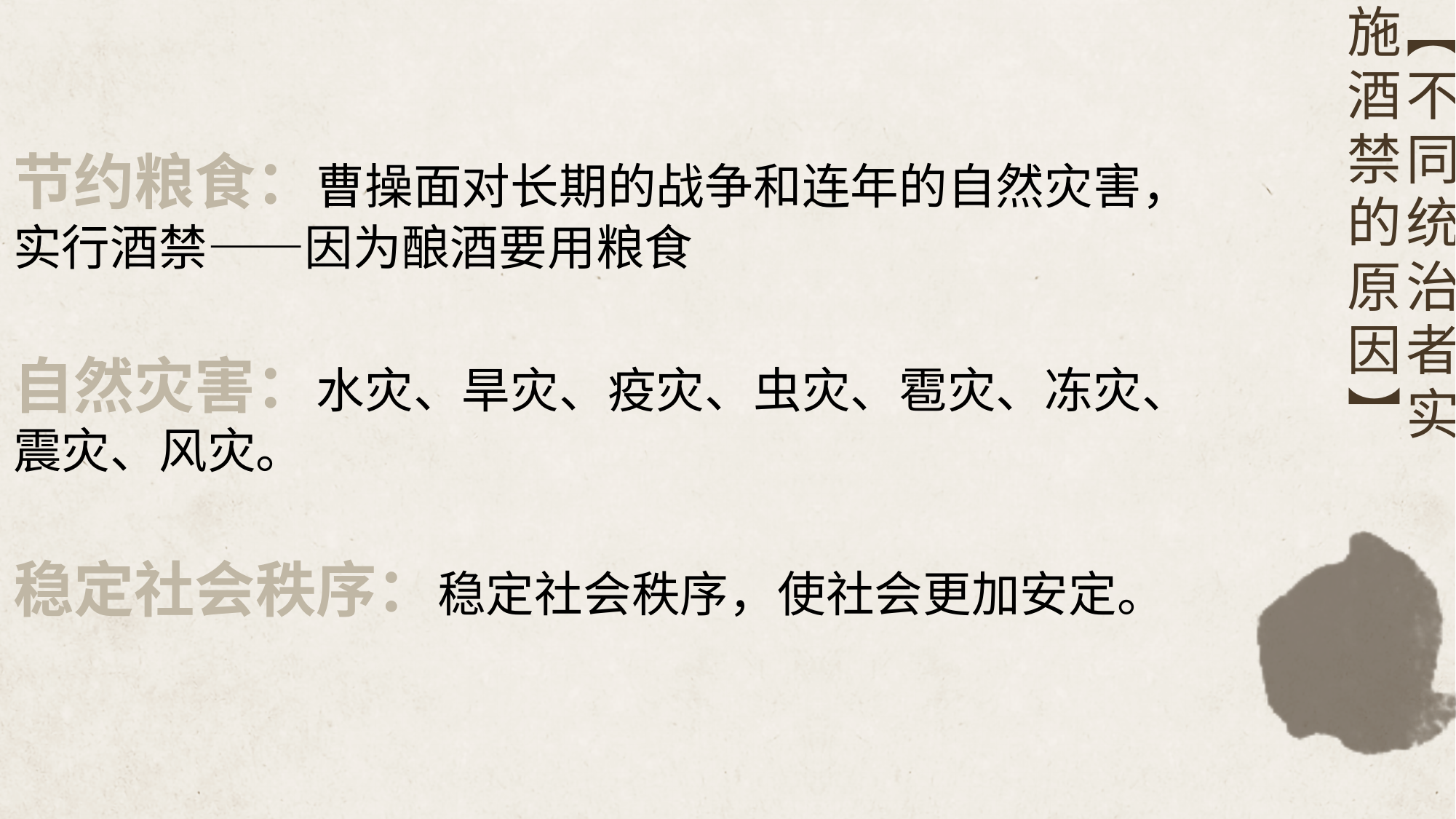

【不同统治者实施酒禁的原因】
节约粮食：曹操面对长期的战争和连年的自然灾害，实行酒禁——因为酿酒要用粮食

自然灾害：水灾、旱灾、疫灾、虫灾、雹灾、冻灾、震灾、风灾。

稳定社会秩序：稳定社会秩序，使社会更加安定。

叁